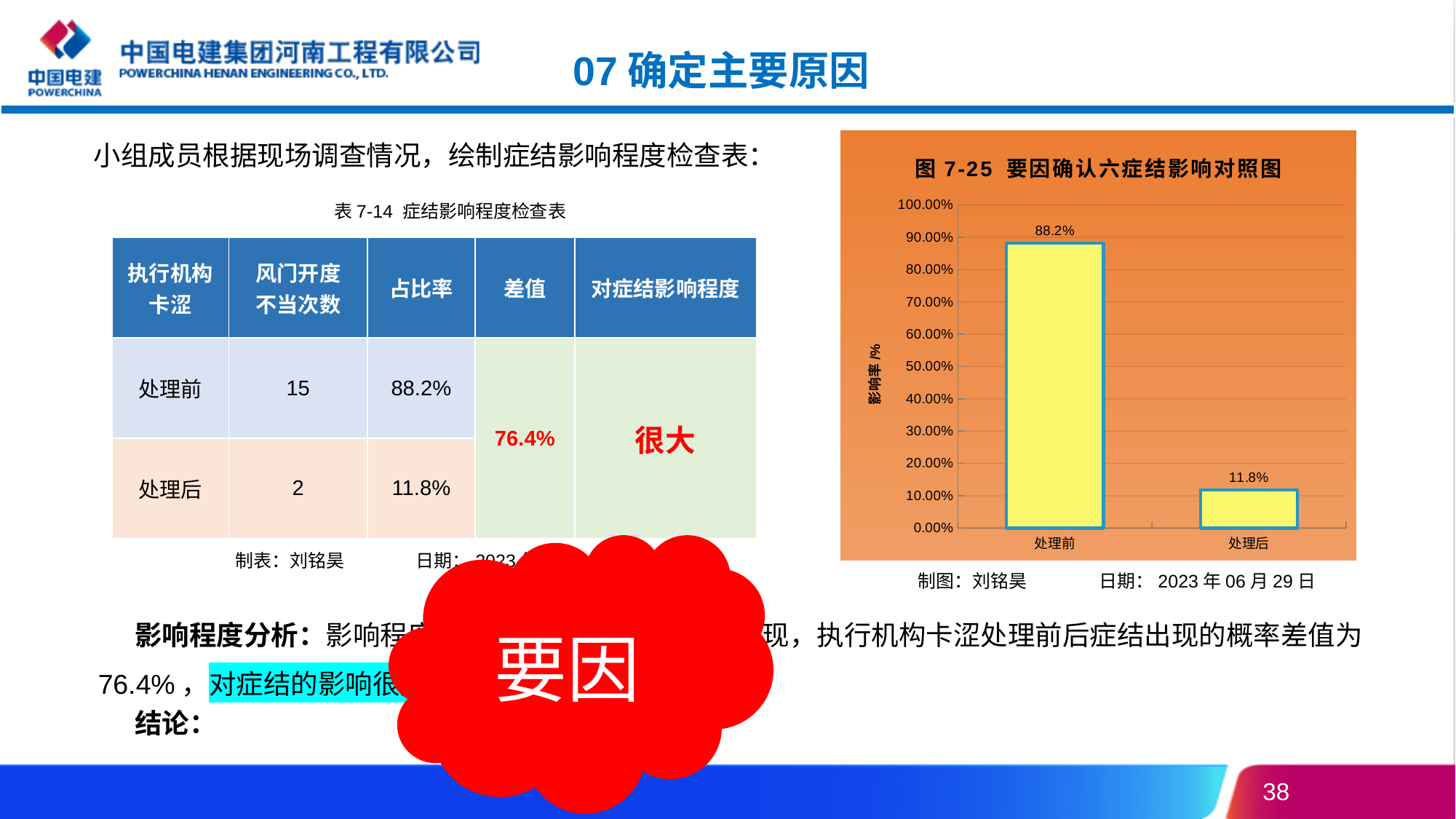

07确定主要原因

### Chart: 图7-25 要因确认六症结影响对照图

| Category | 影响率 |
|---|---|
| 处理前 | 0.882 |
| 处理后 | 0.118 |
小组成员根据现场调查情况，绘制症结影响程度检查表：
表7-14 症结影响程度检查表
| 执行机构 卡涩 | 风门开度 不当次数 | 占比率 | 差值 | 对症结影响程度 |
| --- | --- | --- | --- | --- |
| 处理前 | 15 | 88.2% | 76.4% | 很大 |
| 处理后 | 2 | 11.8% |  |  |
要因
制表：刘铭昊                  日期：2023年06月29日
制图：刘铭昊                  日期：2023年06月29日
影响程度分析：影响程度分析：经过小组成员调查发现，执行机构卡涩处理前后症结出现的概率差值为76.4%，对症结的影响很大。
结论：